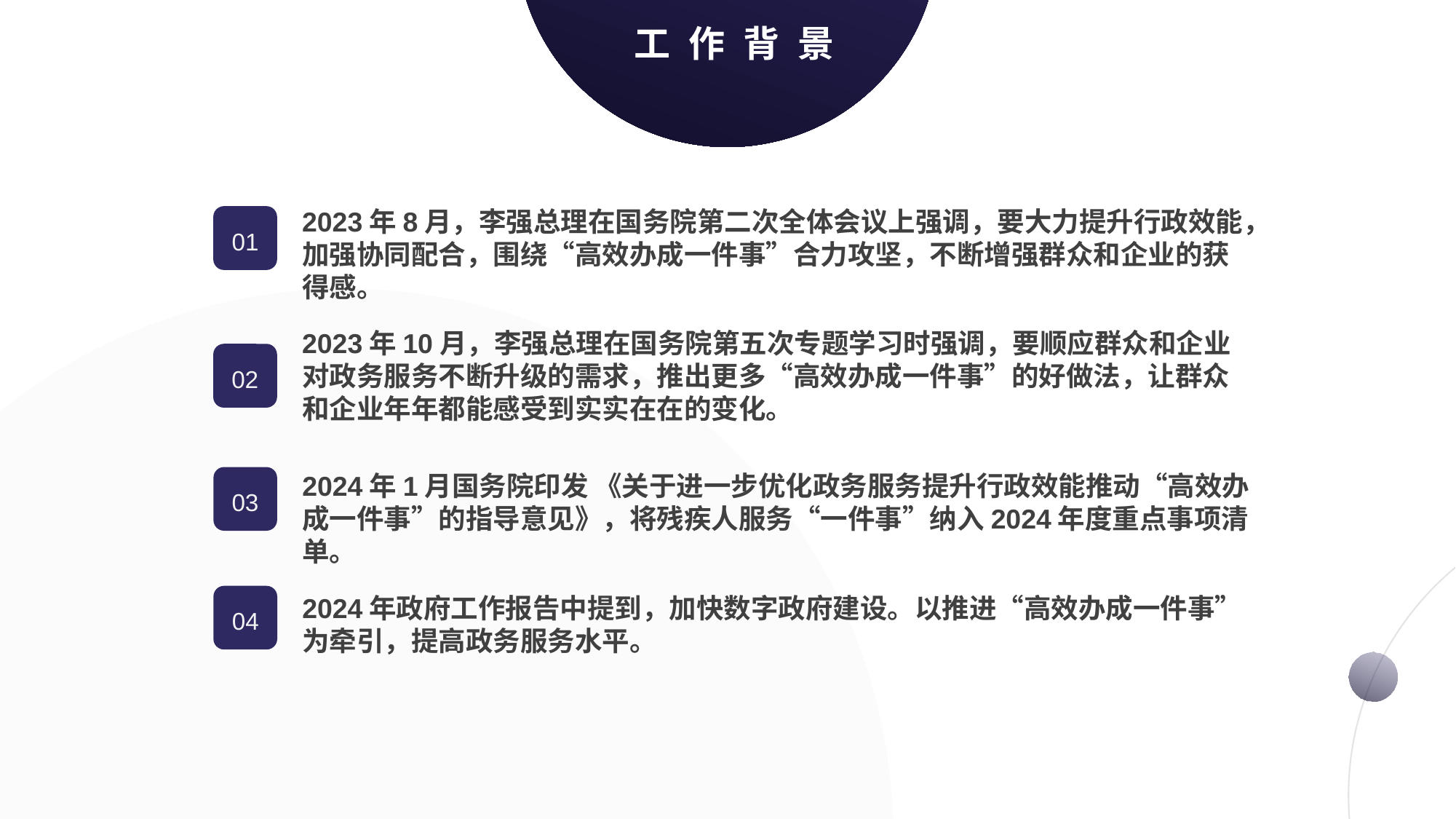

工作背景

2023年8月，李强总理在国务院第二次全体会议上强调，要大力提升行政效能，加强协同配合，围绕“高效办成一件事”合力攻坚，不断增强群众和企业的获得感。
01
2023年10月，李强总理在国务院第五次专题学习时强调，要顺应群众和企业对政务服务不断升级的需求，推出更多“高效办成一件事”的好做法，让群众和企业年年都能感受到实实在在的变化。
02
2024年1月国务院印发 《关于进一步优化政务服务提升行政效能推动“高效办成一件事”的指导意见》，将残疾人服务“一件事”纳入2024年度重点事项清单。
03
04
2024年政府工作报告中提到，加快数字政府建设。以推进“高效办成一件事”为牵引，提高政务服务水平。